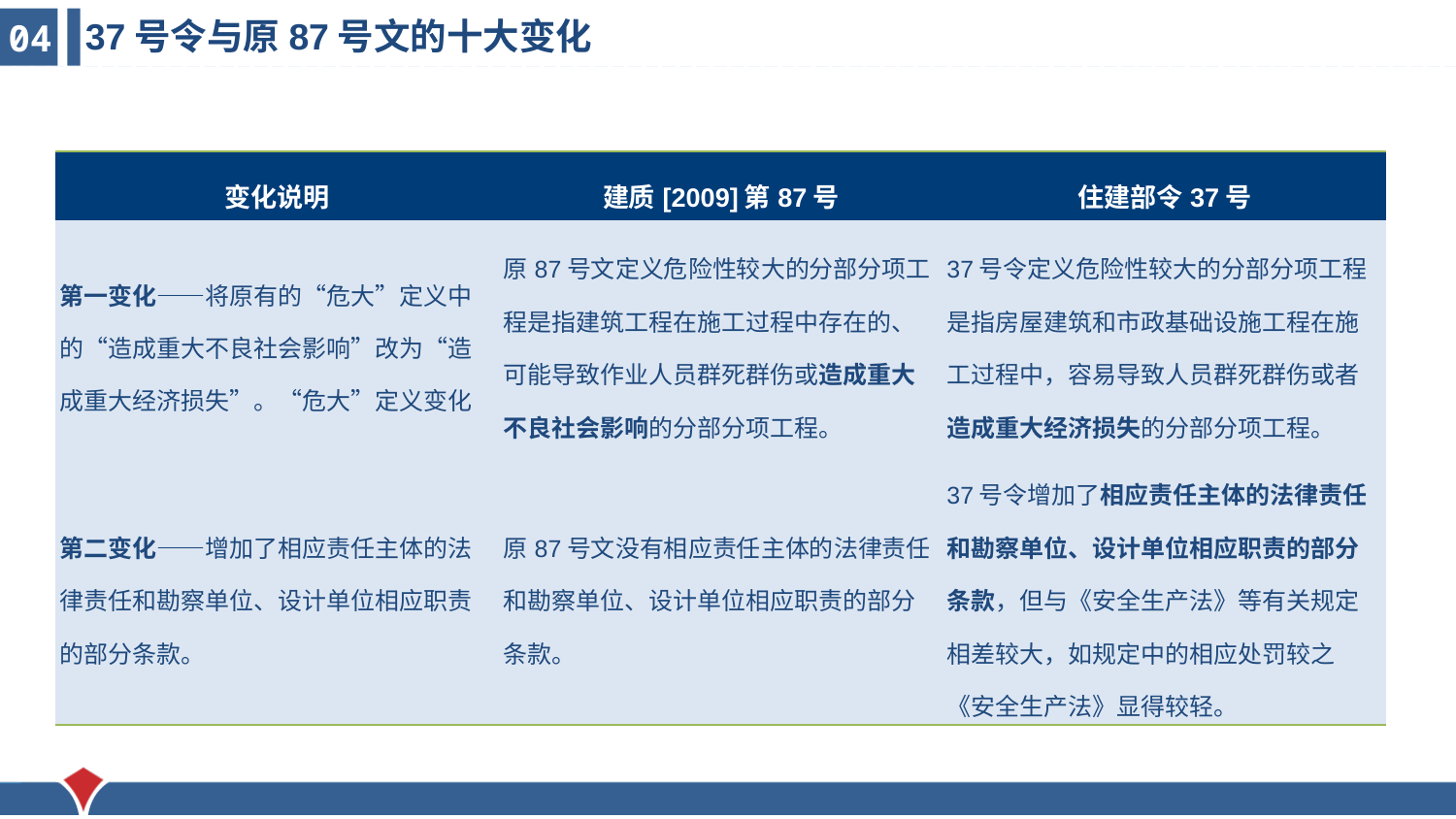

37号令与原87号文的十大变化
04
| 变化说明 | 建质[2009]第87号 | 住建部令37号 |
| --- | --- | --- |
| 第一变化——将原有的“危大”定义中的“造成重大不良社会影响”改为“造成重大经济损失”。“危大”定义变化 | 原87号文定义危险性较大的分部分项工程是指建筑工程在施工过程中存在的、可能导致作业人员群死群伤或造成重大不良社会影响的分部分项工程。 | 37号令定义危险性较大的分部分项工程是指房屋建筑和市政基础设施工程在施工过程中，容易导致人员群死群伤或者造成重大经济损失的分部分项工程。 |
| 第二变化——增加了相应责任主体的法律责任和勘察单位、设计单位相应职责的部分条款。 | 原87号文没有相应责任主体的法律责任和勘察单位、设计单位相应职责的部分条款。 | 37号令增加了相应责任主体的法律责任和勘察单位、设计单位相应职责的部分条款，但与《安全生产法》等有关规定相差较大，如规定中的相应处罚较之《安全生产法》显得较轻。 |